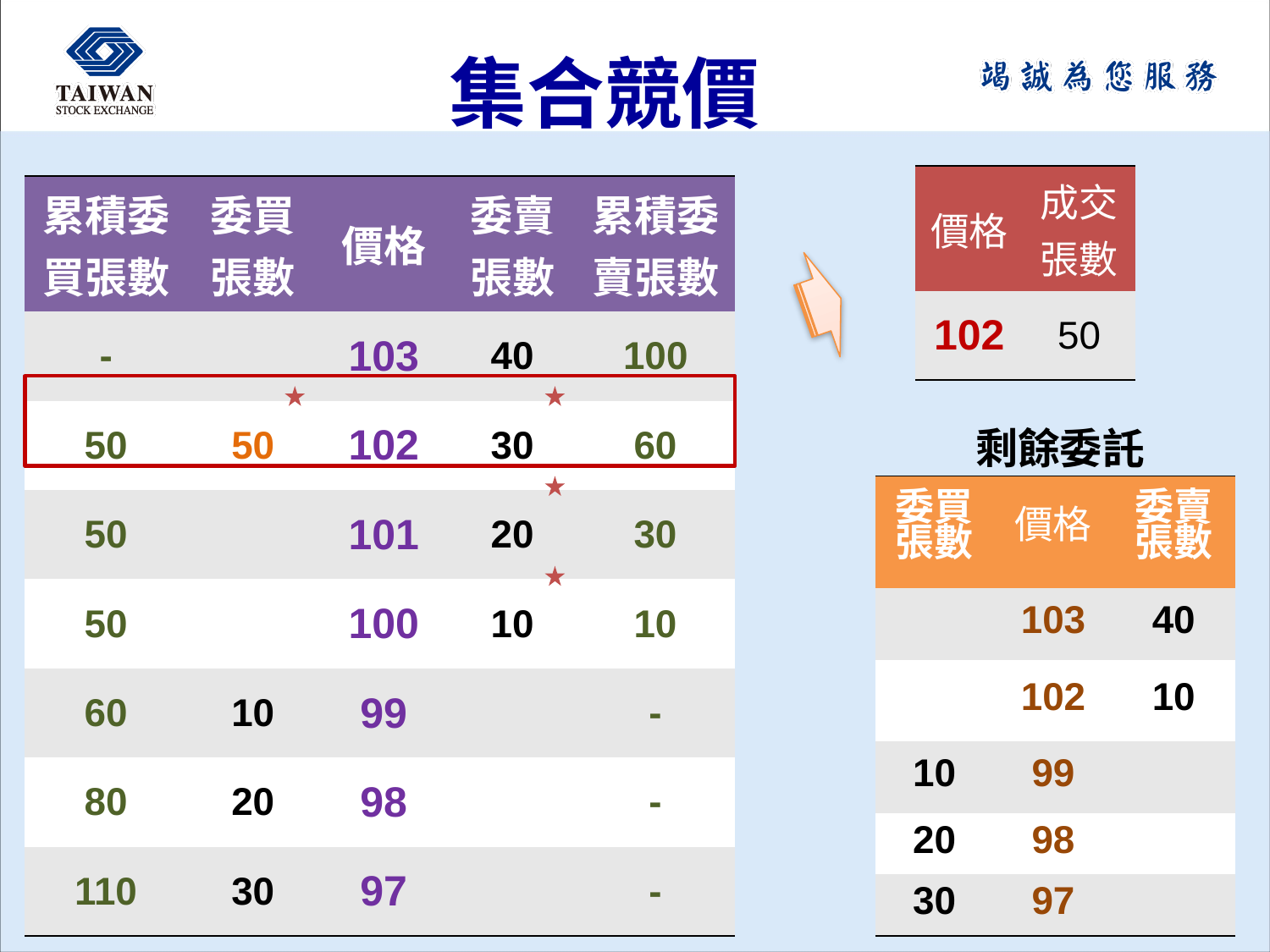

# 集合競價
| 價格 | 成交張數 |
| --- | --- |
| 102 | 50 |
| 累積委買張數 | 委買張數 | 價格 | 委賣張數 | 累積委賣張數 |
| --- | --- | --- | --- | --- |
| - |  | 103 | 40 | 100 |
| 50 | 50 | 102 | 30 | 60 |
| 50 |  | 101 | 20 | 30 |
| 50 |  | 100 | 10 | 10 |
| 60 | 10 | 99 |  | - |
| 80 | 20 | 98 |  | - |
| 110 | 30 | 97 |  | - |

剩餘委託
| 委買張數 | 價格 | 委賣張數 |
| --- | --- | --- |
|  | 103 | 40 |
|  | 102 | 10 |
| 10 | 99 |  |
| 20 | 98 |  |
| 30 | 97 |  |